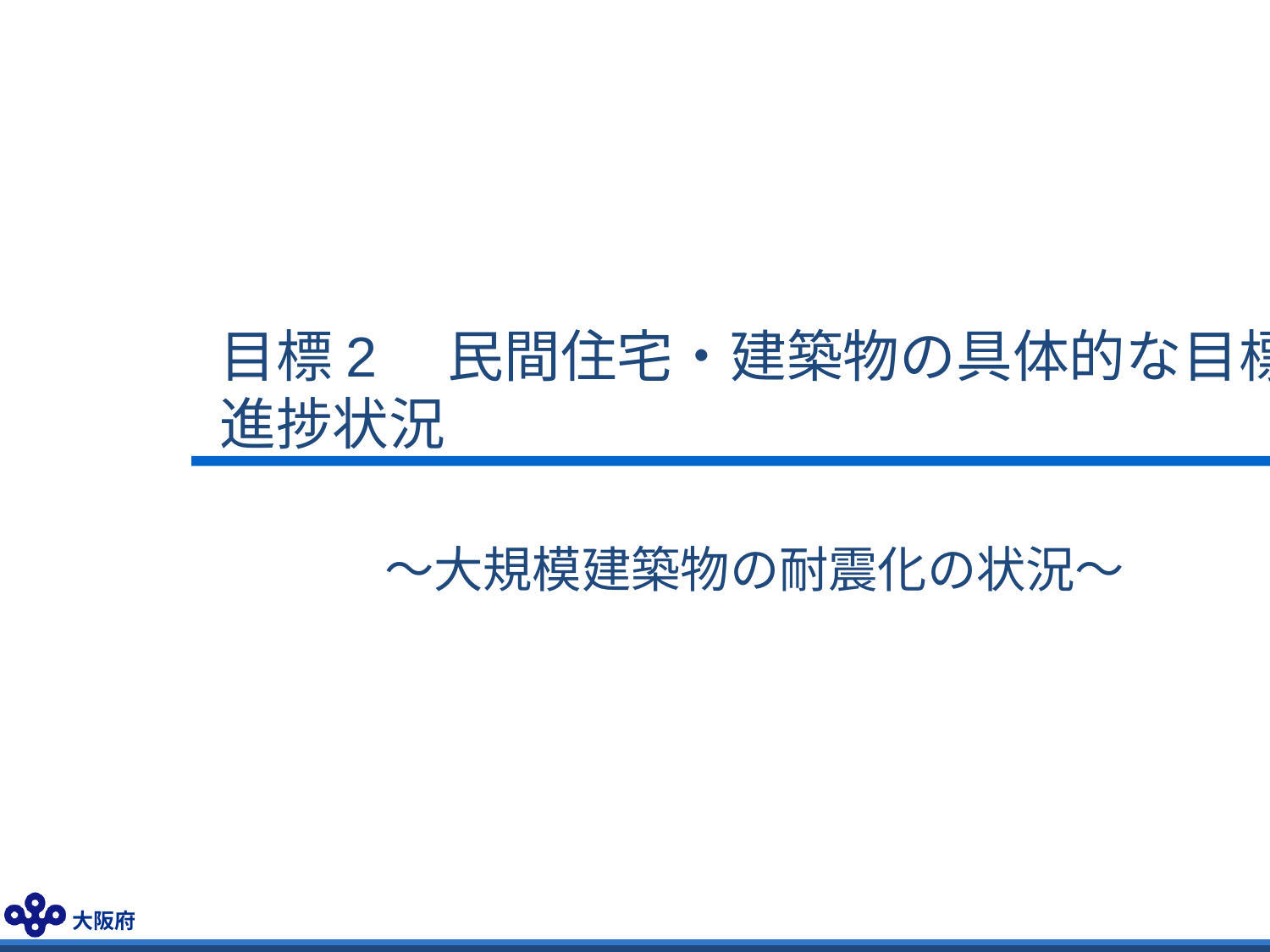

目標2　民間住宅・建築物の具体的な目標
進捗状況
～大規模建築物の耐震化の状況～